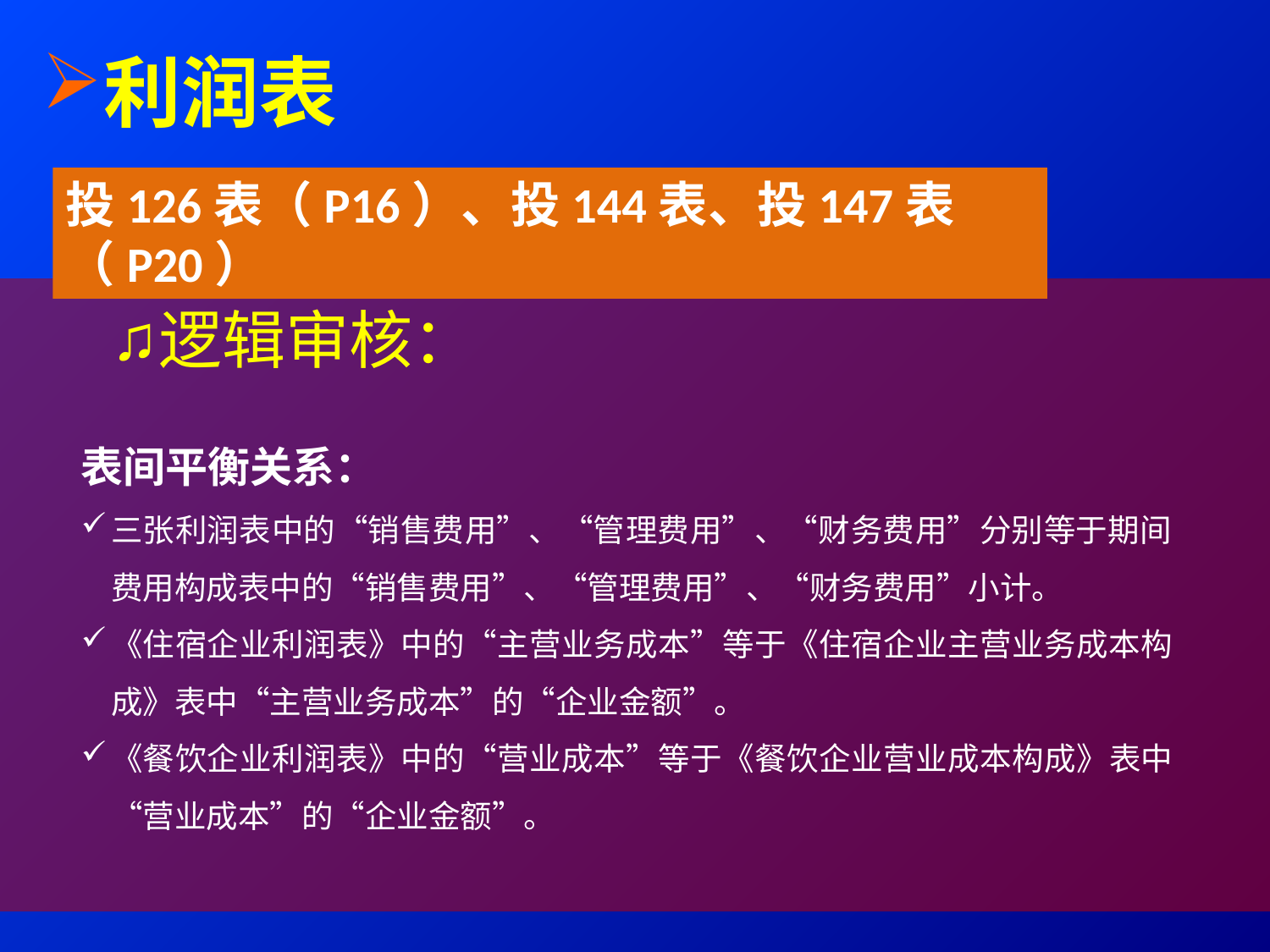

利润表
投126表（P16）、投144表、投147表（P20）

逻辑审核：
表间平衡关系：
三张利润表中的“销售费用”、“管理费用”、“财务费用”分别等于期间费用构成表中的“销售费用”、“管理费用”、“财务费用”小计。
《住宿企业利润表》中的“主营业务成本”等于《住宿企业主营业务成本构成》表中“主营业务成本”的“企业金额”。
《餐饮企业利润表》中的“营业成本”等于《餐饮企业营业成本构成》表中 “营业成本”的“企业金额”。